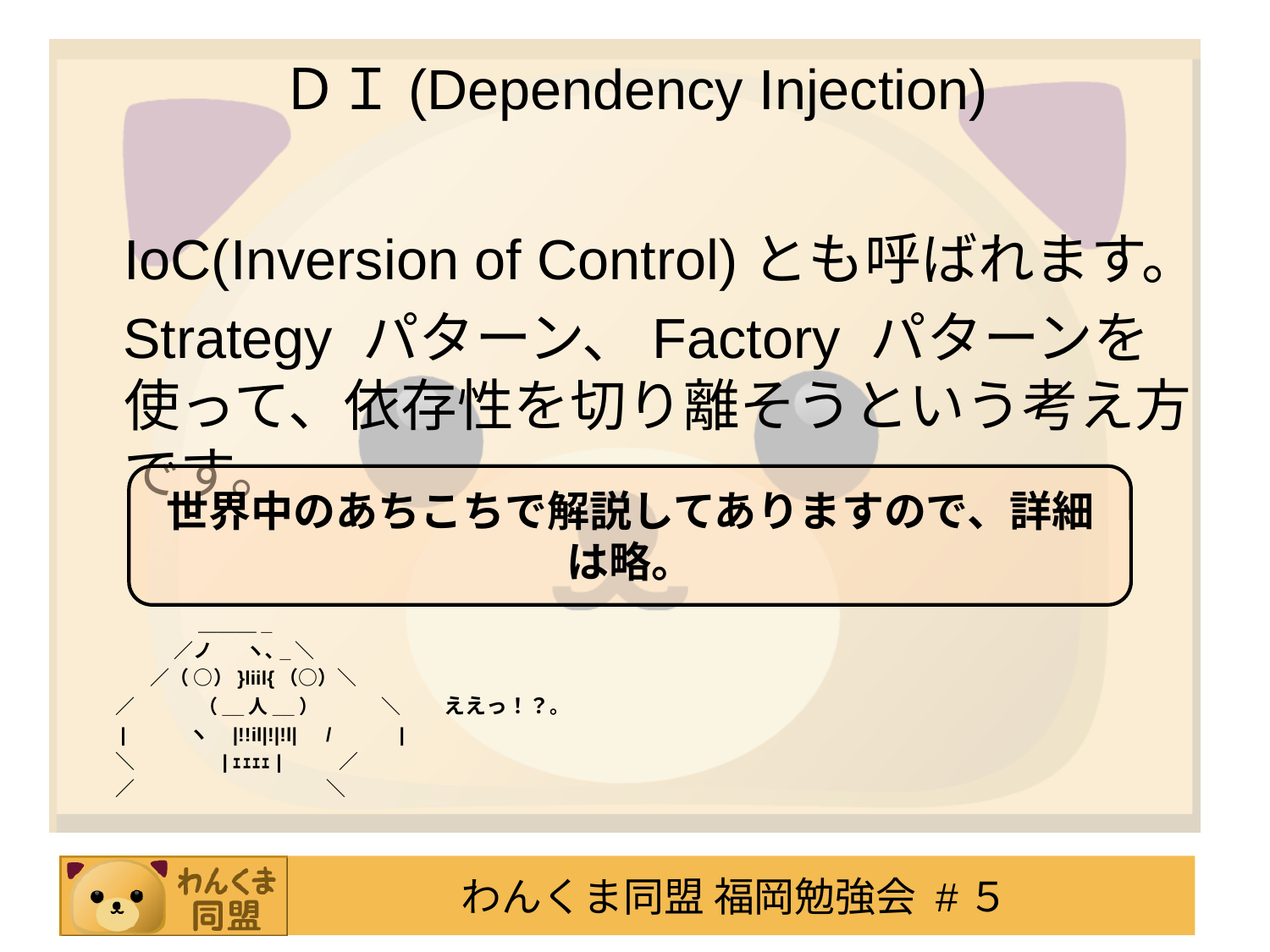

# ＤＩ(Dependency Injection)

	IoC(Inversion of Control)とも呼ばれます。
   Strategy パターン、Factory パターンを使って、依存性を切り離そうという考え方です。

世界中のあちこちで解説してありますので、詳細は略。
　 　 　　　＿＿＿_
　 　　　／ノ 　  ヽ､_＼
　　　／（ ○）}liil{（○）＼
　 ／　　　 （__人__）　　　 ＼　　 ええっ！？。
　 |　　　ヽ　|!!il|!|!l|　/　　　|
　 ＼　　 　　|ｪｪｪｪ| 　 　 ／
　 ／ 　   　 　　　　 　 　 ＼